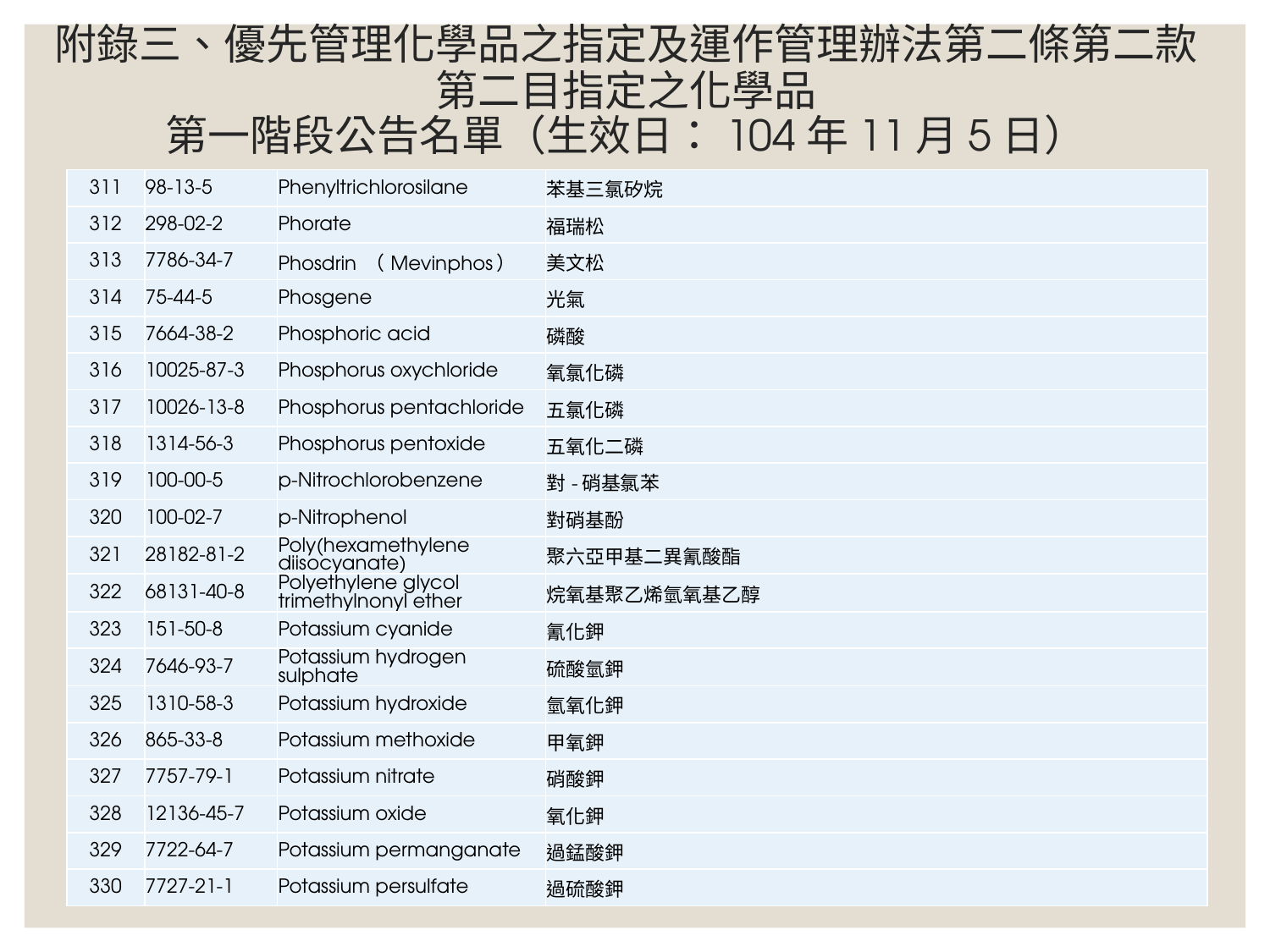

# 附錄三、優先管理化學品之指定及運作管理辦法第二條第二款第二目指定之化學品 第一階段公告名單（生效日：104年11月5日）
| 311 | 98-13-5 | Phenyltrichlorosilane | 苯基三氯矽烷 |
| --- | --- | --- | --- |
| 312 | 298-02-2 | Phorate | 福瑞松 |
| 313 | 7786-34-7 | Phosdrin （Mevinphos） | 美文松 |
| 314 | 75-44-5 | Phosgene | 光氣 |
| 315 | 7664-38-2 | Phosphoric acid | 磷酸 |
| 316 | 10025-87-3 | Phosphorus oxychloride | 氧氯化磷 |
| 317 | 10026-13-8 | Phosphorus pentachloride | 五氯化磷 |
| 318 | 1314-56-3 | Phosphorus pentoxide | 五氧化二磷 |
| 319 | 100-00-5 | p-Nitrochlorobenzene | 對-硝基氯苯 |
| 320 | 100-02-7 | p-Nitrophenol | 對硝基酚 |
| 321 | 28182-81-2 | Poly(hexamethylene diisocyanate) | 聚六亞甲基二異氰酸酯 |
| 322 | 68131-40-8 | Polyethylene glycol trimethylnonyl ether | 烷氧基聚乙烯氫氧基乙醇 |
| 323 | 151-50-8 | Potassium cyanide | 氰化鉀 |
| 324 | 7646-93-7 | Potassium hydrogen sulphate | 硫酸氫鉀 |
| 325 | 1310-58-3 | Potassium hydroxide | 氫氧化鉀 |
| 326 | 865-33-8 | Potassium methoxide | 甲氧鉀 |
| 327 | 7757-79-1 | Potassium nitrate | 硝酸鉀 |
| 328 | 12136-45-7 | Potassium oxide | 氧化鉀 |
| 329 | 7722-64-7 | Potassium permanganate | 過錳酸鉀 |
| 330 | 7727-21-1 | Potassium persulfate | 過硫酸鉀 |